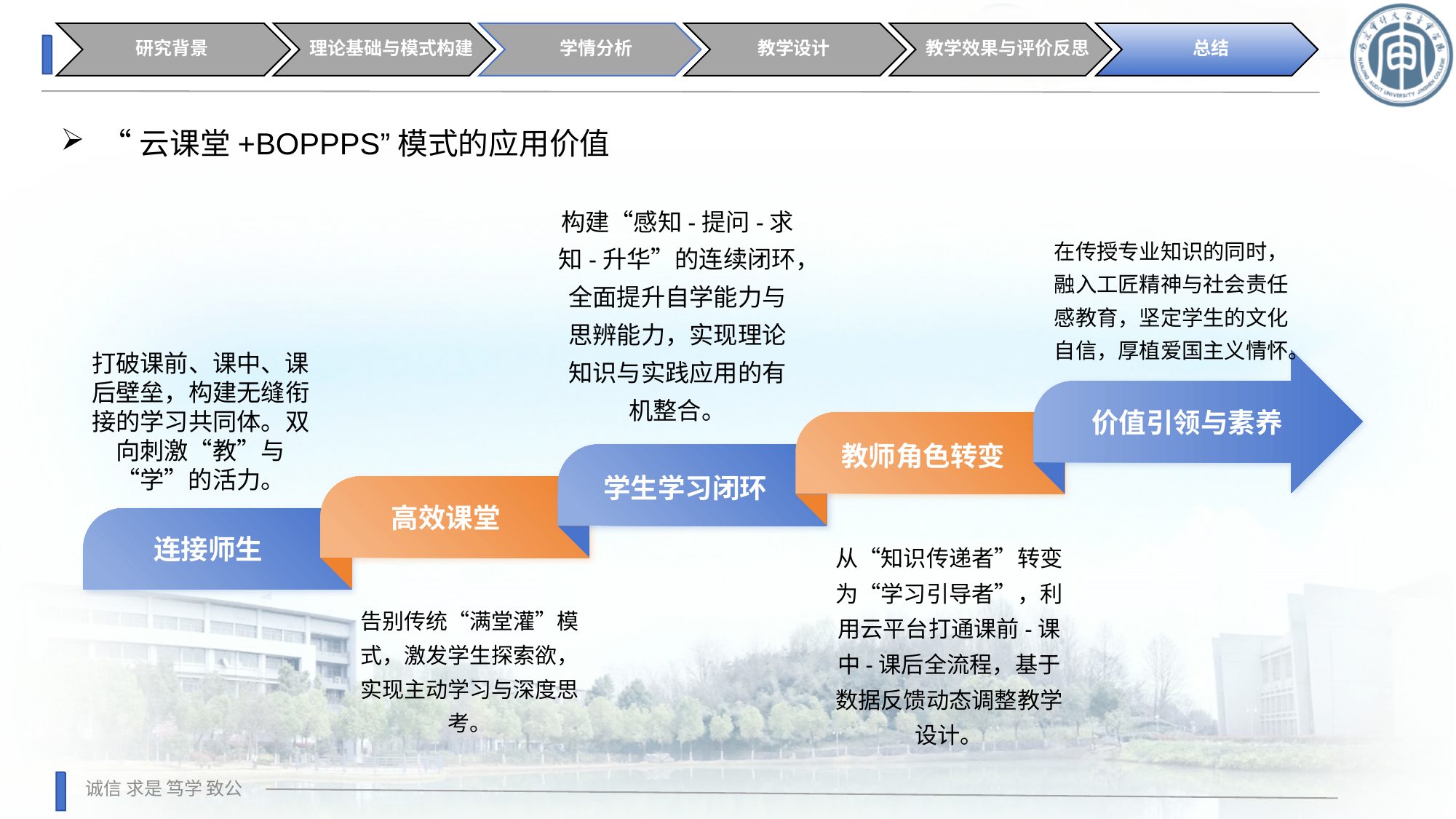

研究背景
理论基础与模式构建
学情分析
教学设计
教学效果与评价反思
总结
“云课堂+BOPPPS”模式的应用价值
在传授专业知识的同时，融入工匠精神与社会责任感教育，坚定学生的文化自信，厚植爱国主义情怀。
构建“感知-提问-求知-升华”的连续闭环，全面提升自学能力与思辨能力，实现理论知识与实践应用的有机整合。
打破课前、课中、课后壁垒，构建无缝衔接的学习共同体。双向刺激“教”与“学”的活力。
价值引领与素养
教师角色转变
学生学习闭环

高效课堂

连接师生

从“知识传递者”转变为“学习引导者”，利用云平台打通课前-课中-课后全流程，基于数据反馈动态调整教学设计。

告别传统“满堂灌”模式，激发学生探索欲，实现主动学习与深度思考。